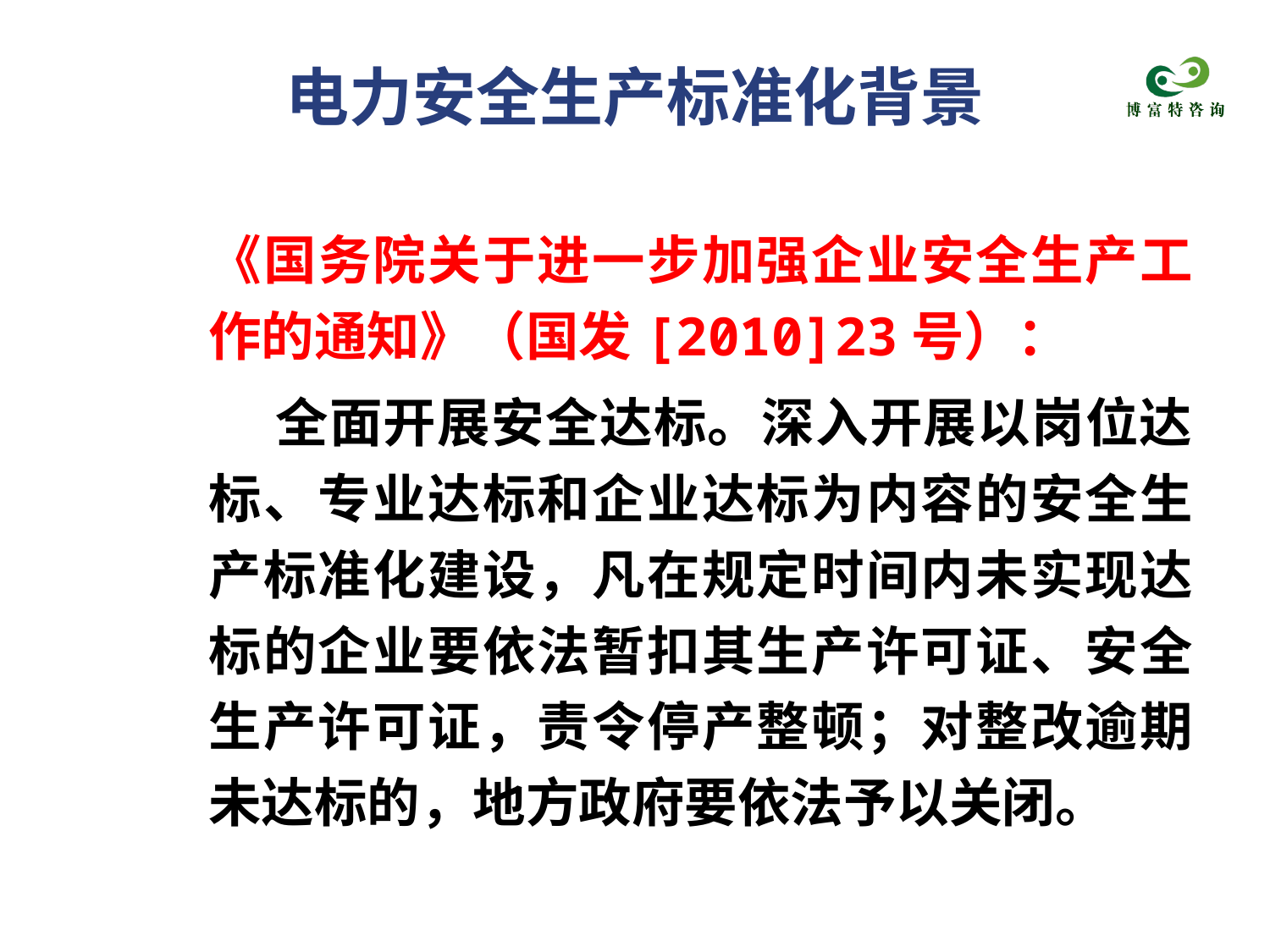

# 电力安全生产标准化背景
《国务院关于进一步加强企业安全生产工作的通知》（国发[2010]23号）：
    全面开展安全达标。深入开展以岗位达标、专业达标和企业达标为内容的安全生产标准化建设，凡在规定时间内未实现达标的企业要依法暂扣其生产许可证、安全生产许可证，责令停产整顿；对整改逾期未达标的，地方政府要依法予以关闭。